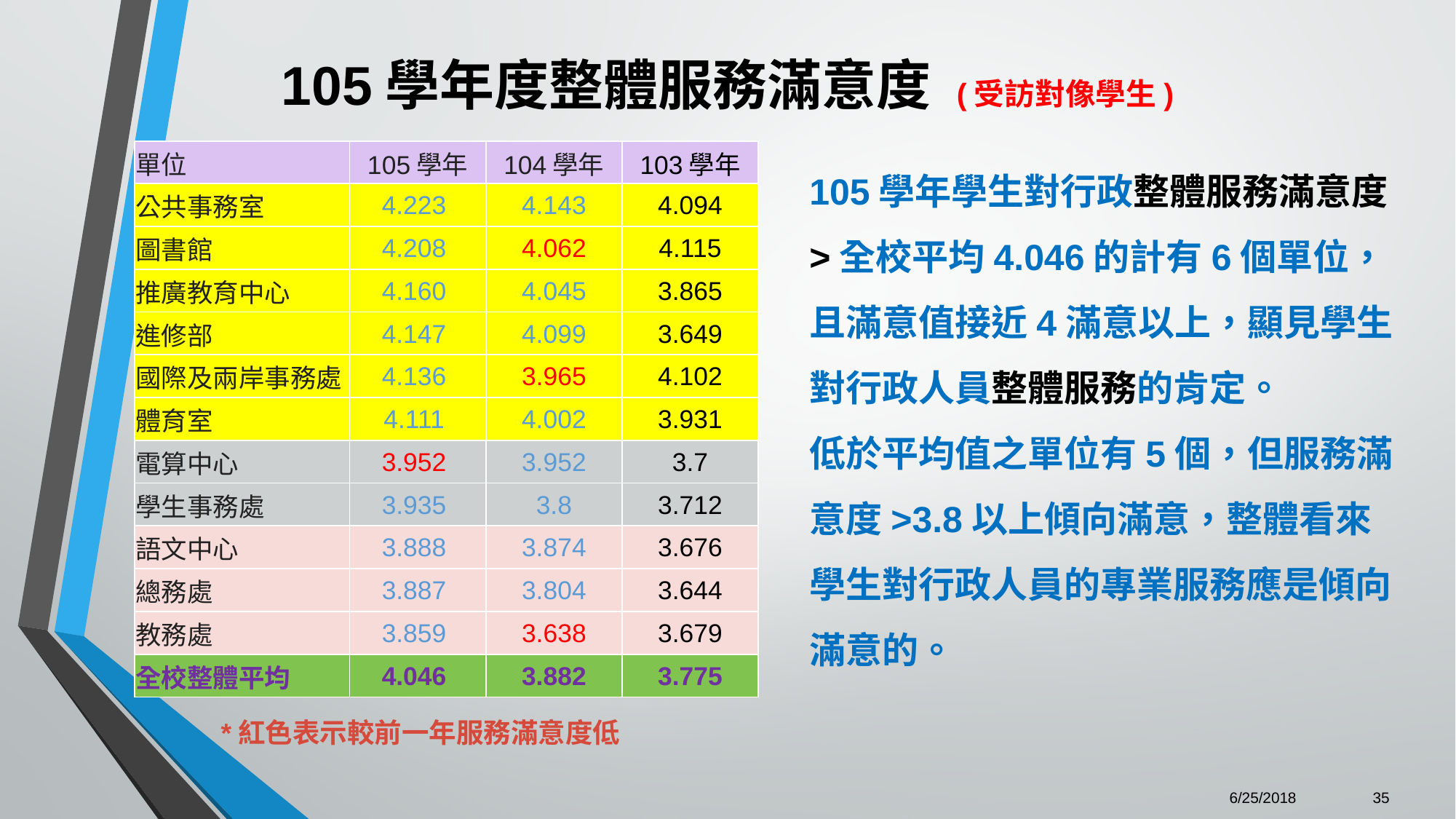

105學年度整體服務滿意度 (受訪對像學生)

| 單位 | 105學年 | 104學年 | 103學年 |
| --- | --- | --- | --- |
| 公共事務室 | 4.223 | 4.143 | 4.094 |
| 圖書館 | 4.208 | 4.062 | 4.115 |
| 推廣教育中心 | 4.160 | 4.045 | 3.865 |
| 進修部 | 4.147 | 4.099 | 3.649 |
| 國際及兩岸事務處 | 4.136 | 3.965 | 4.102 |
| 體育室 | 4.111 | 4.002 | 3.931 |
| 電算中心 | 3.952 | 3.952 | 3.7 |
| 學生事務處 | 3.935 | 3.8 | 3.712 |
| 語文中心 | 3.888 | 3.874 | 3.676 |
| 總務處 | 3.887 | 3.804 | 3.644 |
| 教務處 | 3.859 | 3.638 | 3.679 |
| 全校整體平均 | 4.046 | 3.882 | 3.775 |
105學年學生對行政整體服務滿意度 >全校平均4.046的計有6個單位，且滿意值接近4滿意以上，顯見學生對行政人員整體服務的肯定。
低於平均值之單位有5個，但服務滿意度>3.8以上傾向滿意，整體看來學生對行政人員的專業服務應是傾向滿意的。
*紅色表示較前一年服務滿意度低
35
6/25/2018